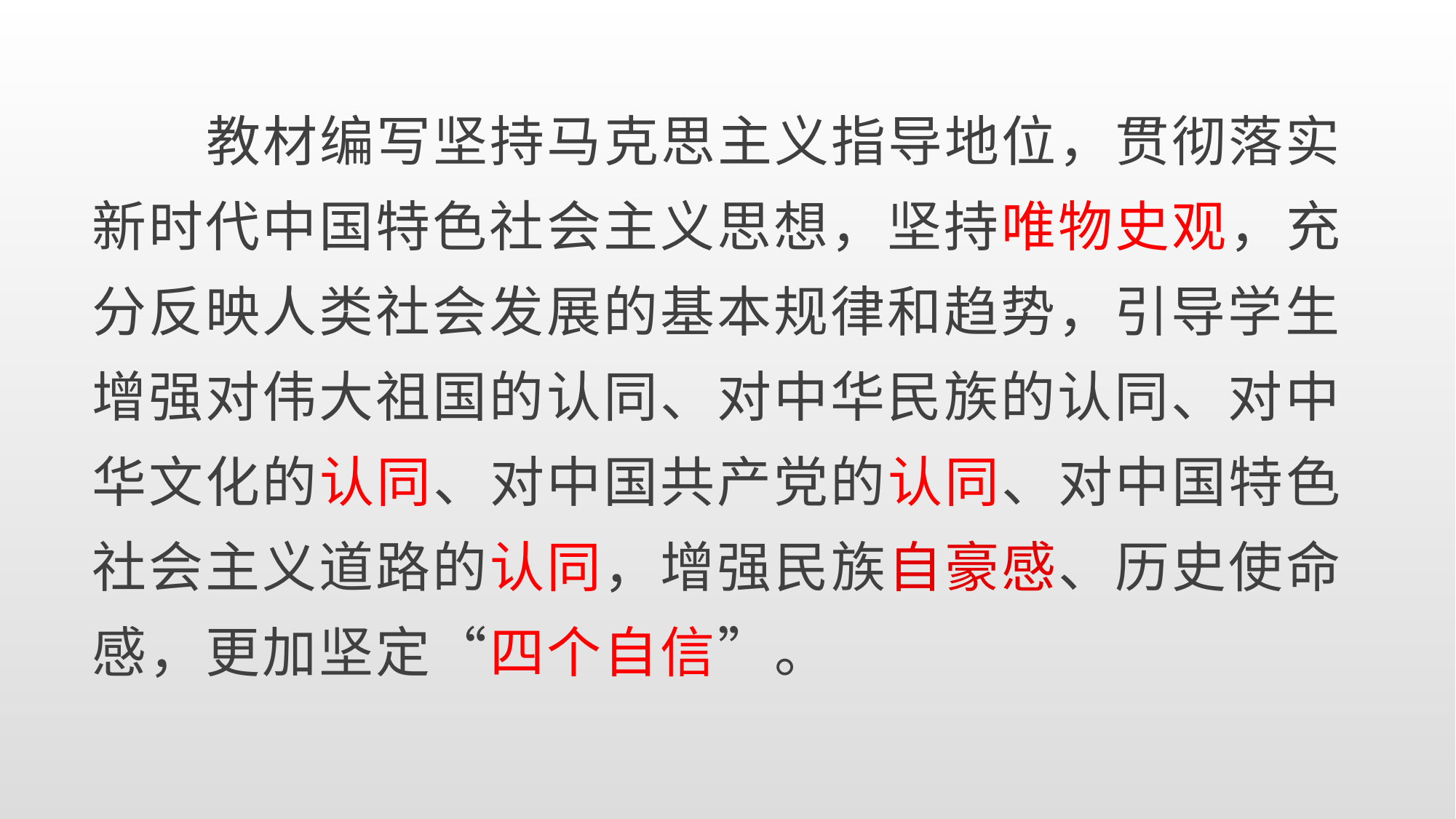

#
       教材编写坚持马克思主义指导地位，贯彻落实新时代中国特色社会主义思想，坚持唯物史观，充分反映人类社会发展的基本规律和趋势，引导学生增强对伟大祖国的认同、对中华民族的认同、对中华文化的认同、对中国共产党的认同、对中国特色社会主义道路的认同，增强民族自豪感、历史使命感，更加坚定“四个自信”。